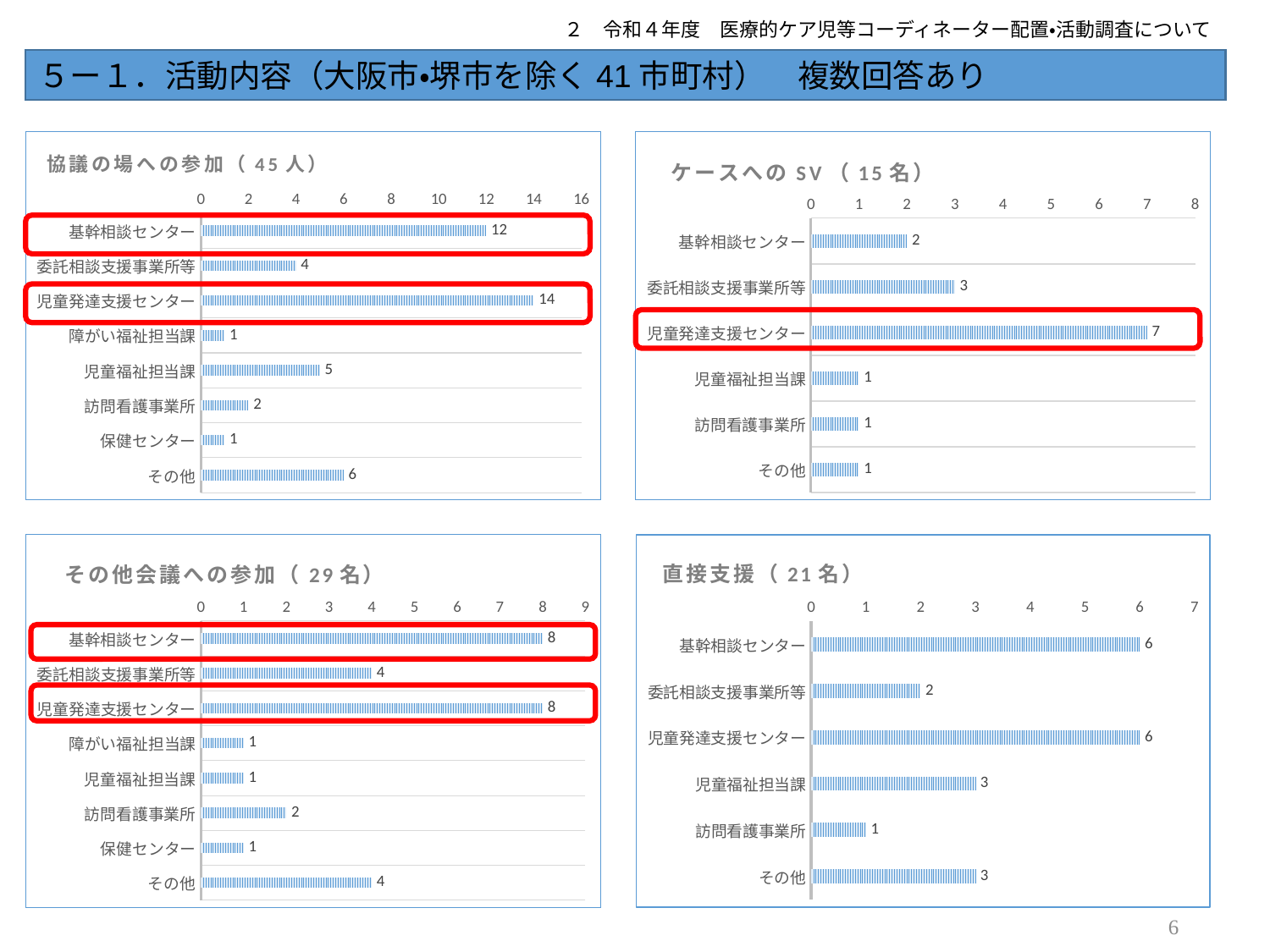

２　令和４年度　医療的ケア児等コーディネーター配置・活動調査について
５ー１．活動内容（大阪市・堺市を除く41市町村）　複数回答あり

### Chart: 協議の場への参加（45人）

| Category |  |
|---|---|
| 基幹相談センター | 12.0 |
| 委託相談支援事業所等 | 4.0 |
| 児童発達支援センター | 14.0 |
| 障がい福祉担当課 | 1.0 |
| 児童福祉担当課 | 5.0 |
| 訪問看護事業所 | 2.0 |
| 保健センター | 1.0 |
| その他 | 6.0 |

### Chart: ケースへのSV（15名）

| Category |  |
|---|---|
| 基幹相談センター | 2.0 |
| 委託相談支援事業所等 | 3.0 |
| 児童発達支援センター | 7.0 |
| 児童福祉担当課 | 1.0 |
| 訪問看護事業所 | 1.0 |
| その他 | 1.0 |

### Chart: その他会議への参加（29名）

| Category |  |
|---|---|
| 基幹相談センター | 8.0 |
| 委託相談支援事業所等 | 4.0 |
| 児童発達支援センター | 8.0 |
| 障がい福祉担当課 | 1.0 |
| 児童福祉担当課 | 1.0 |
| 訪問看護事業所 | 2.0 |
| 保健センター | 1.0 |
| その他 | 4.0 |

### Chart: 直接支援（21名）

| Category |  |
|---|---|
| 基幹相談センター | 6.0 |
| 委託相談支援事業所等 | 2.0 |
| 児童発達支援センター | 6.0 |
| 児童福祉担当課 | 3.0 |
| 訪問看護事業所 | 1.0 |
| その他 | 3.0 |

6